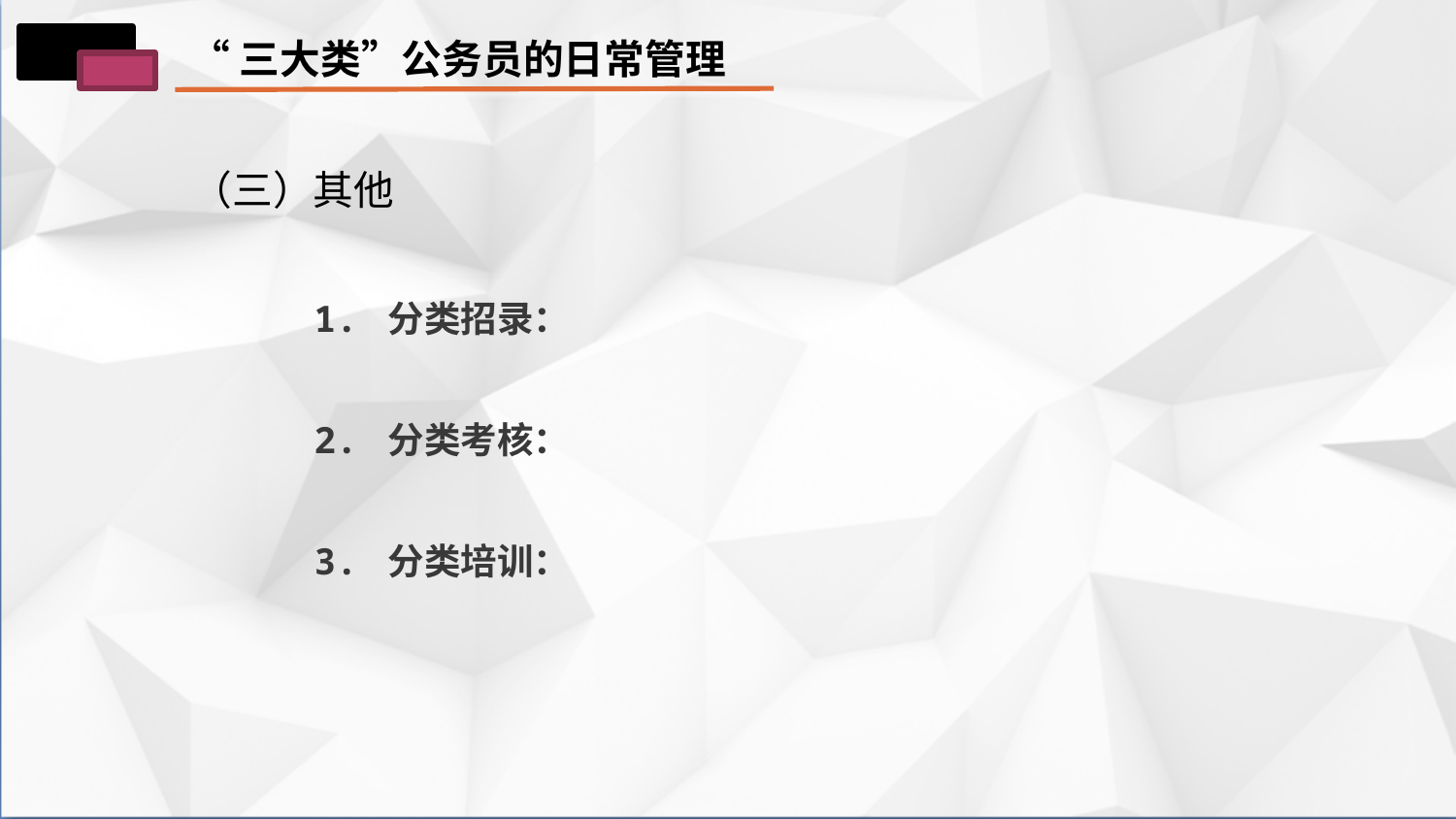

“三大类”公务员的日常管理

（三）其他
1. 分类招录：

2. 分类考核：

3. 分类培训：